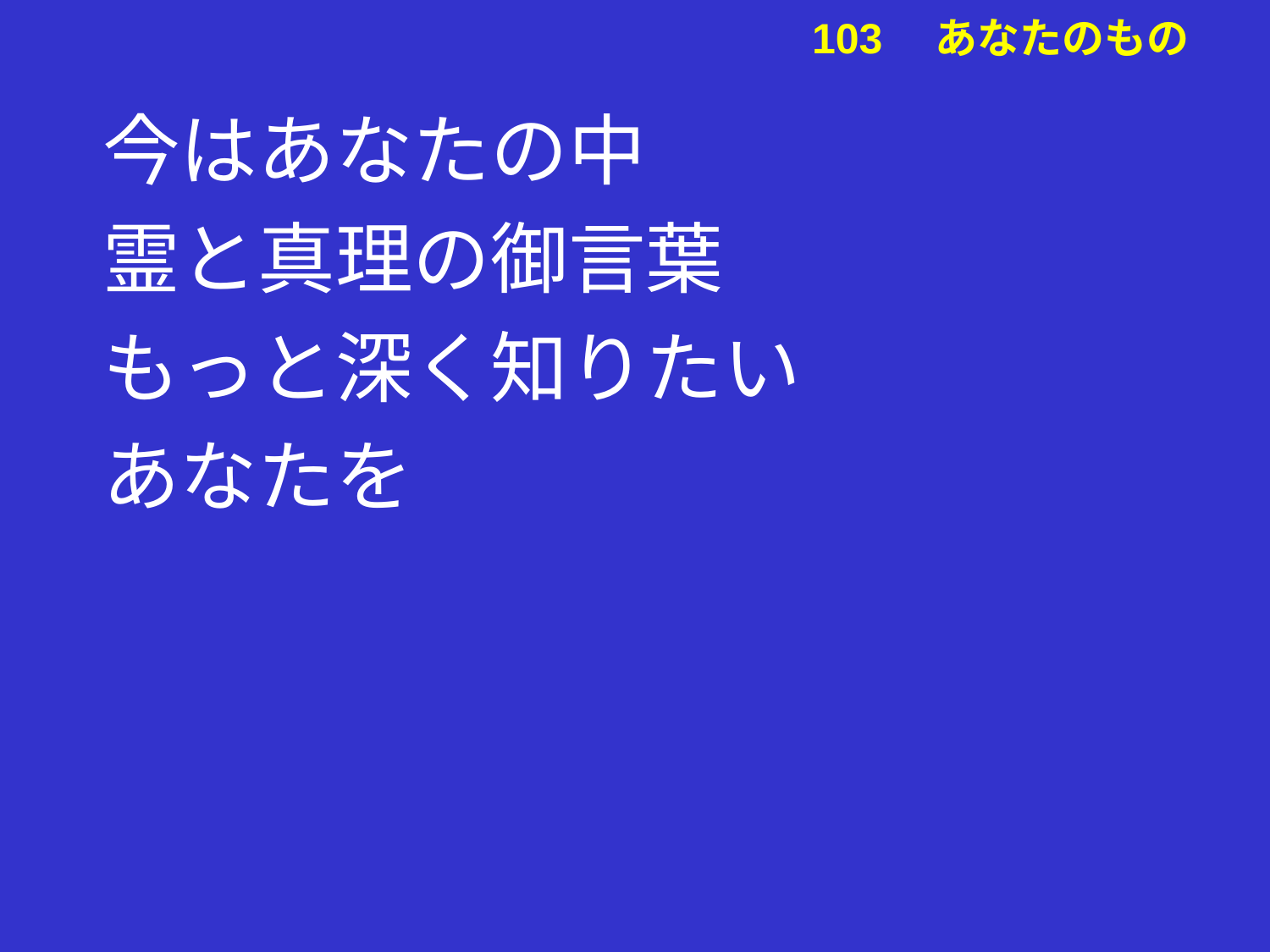

今はあなたの中
霊と真理の御言葉
もっと深く知りたい
あなたを
# 103　あなたのもの